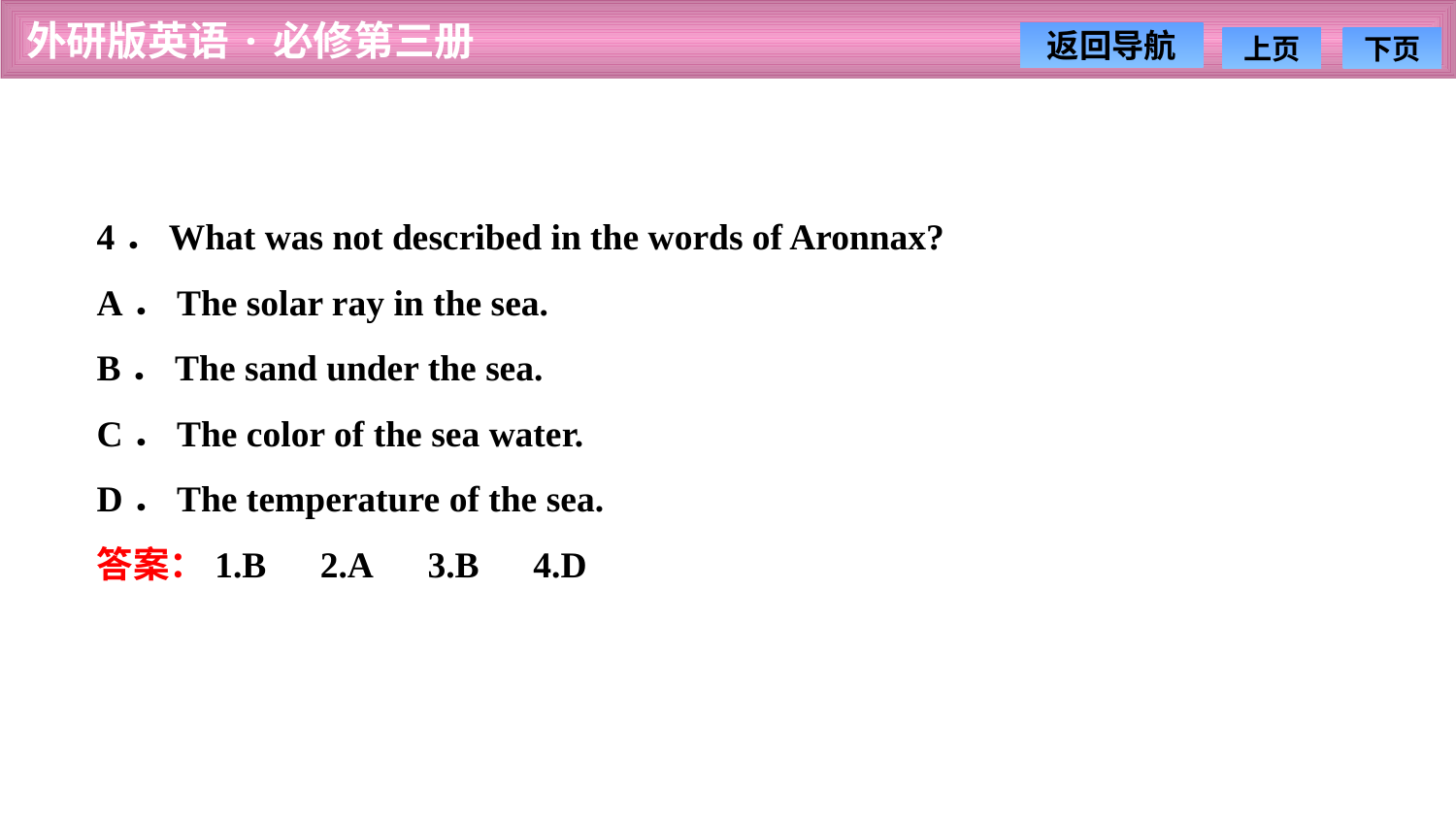

4．What was not described in the words of Aronnax?
A．The solar ray in the sea.
B．The sand under the sea.
C．The color of the sea water.
D．The temperature of the sea.
答案：1.B　2.A　3.B　4.D